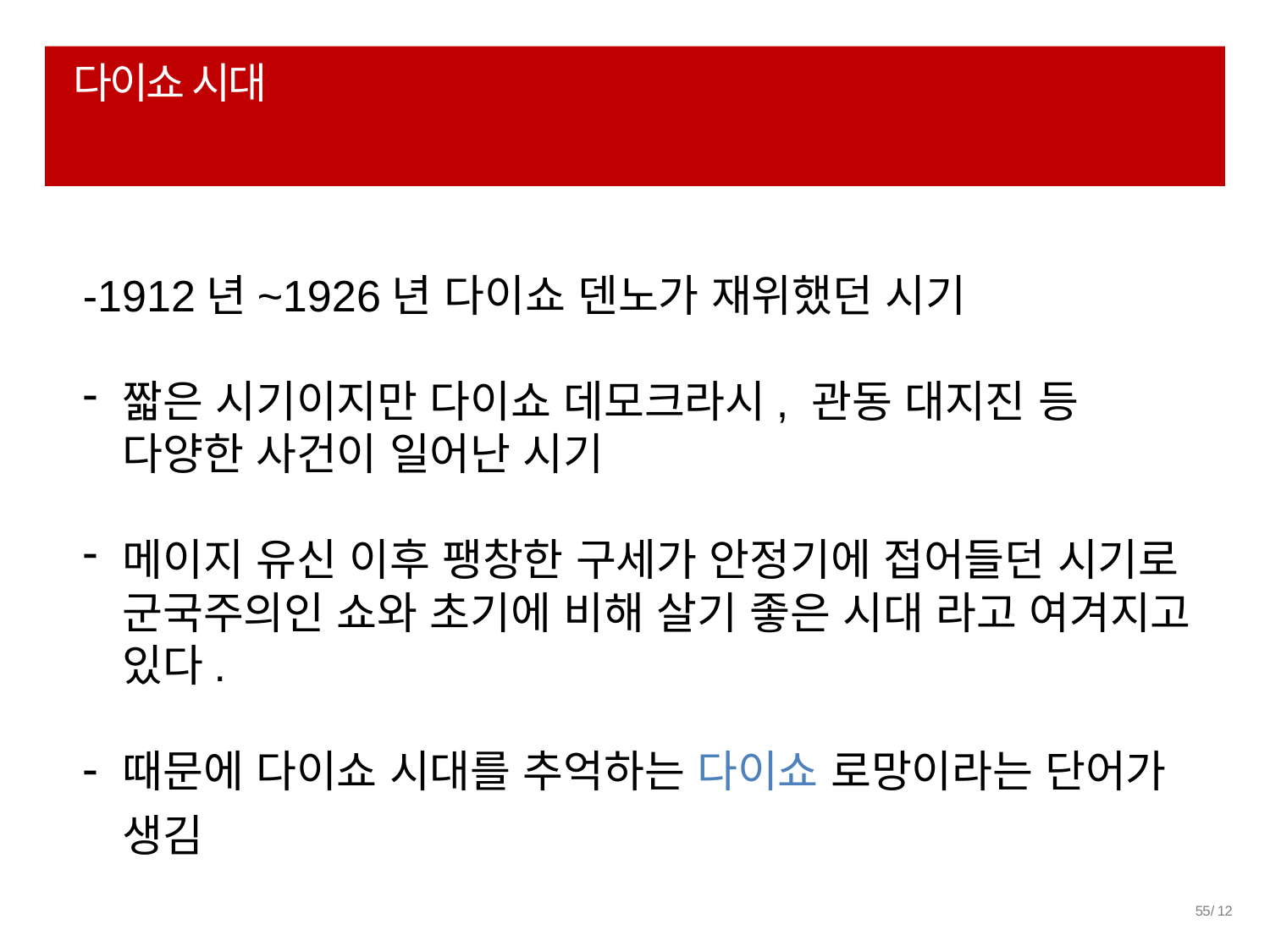

# 다이쇼 시대

-1912년~1926년 다이쇼 덴노가 재위했던 시기

짧은 시기이지만 다이쇼 데모크라시, 관동 대지진 등 다양한 사건이 일어난 시기

메이지 유신 이후 팽창한 구세가 안정기에 접어들던 시기로 군국주의인 쇼와 초기에 비해 살기 좋은 시대 라고 여겨지고 있다.

때문에 다이쇼 시대를 추억하는 다이쇼 로망이라는 단어가 생김
55/ 12